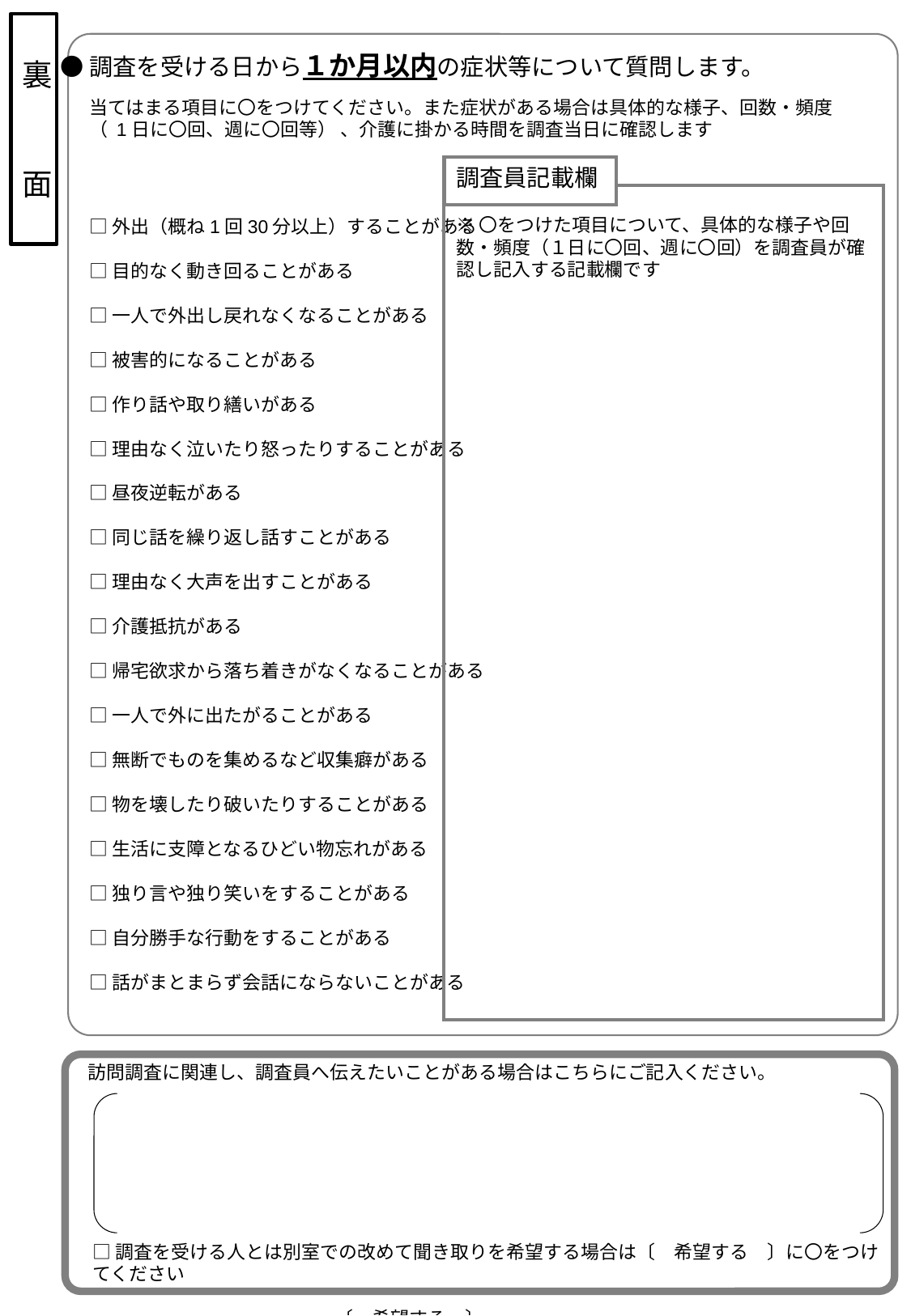

裏

面

●調査を受ける日から１か月以内の症状等について質問します。
当てはまる項目に〇をつけてください。また症状がある場合は具体的な様子、回数・頻度
（ 1日に〇回、週に〇回等） 、介護に掛かる時間を調査当日に確認します

□外出（概ね1回30分以上）することがある

□目的なく動き回ることがある

□一人で外出し戻れなくなることがある

□被害的になることがある

□作り話や取り繕いがある

□理由なく泣いたり怒ったりすることがある

□昼夜逆転がある

□同じ話を繰り返し話すことがある

□理由なく大声を出すことがある

□介護抵抗がある

□帰宅欲求から落ち着きがなくなることがある

□一人で外に出たがることがある

□無断でものを集めるなど収集癖がある

□物を壊したり破いたりすることがある

□生活に支障となるひどい物忘れがある

□独り言や独り笑いをすることがある

□自分勝手な行動をすることがある

□話がまとまらず会話にならないことがある
調査員記載欄

※〇をつけた項目について、具体的な様子や回数・頻度（１日に〇回、週に〇回）を調査員が確認し記入する記載欄です

訪問調査に関連し、調査員へ伝えたいことがある場合はこちらにご記入ください。

□調査を受ける人とは別室での改めて聞き取りを希望する場合は〔　希望する　〕に〇をつけてください
　　　　　　　　　　　　　　　　　　　　　　　　　　　　　　　　　　　　　　　　　　　　　　　　　　　　　　　〔　希望する　〕